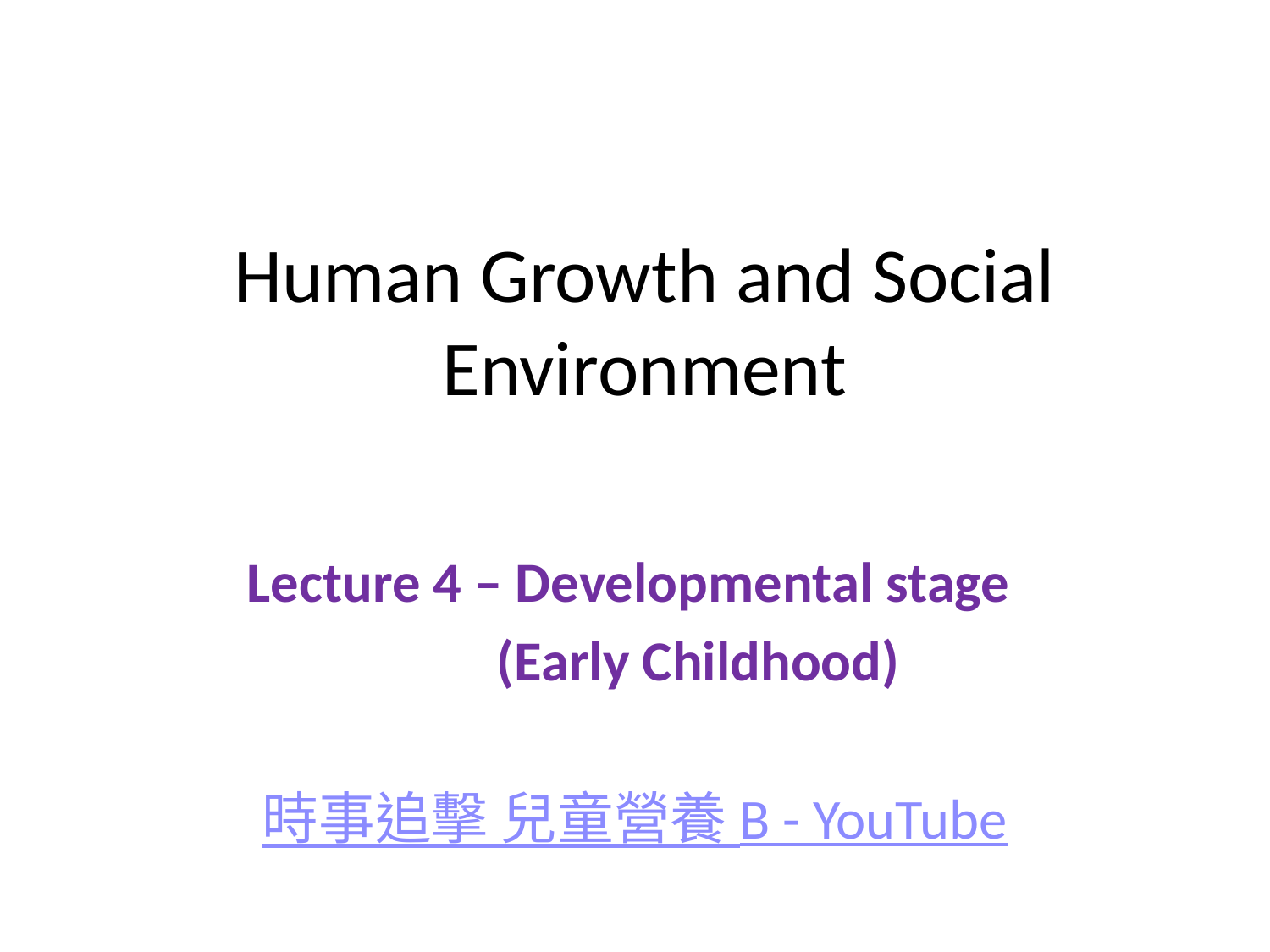

# Human Growth and Social Environment
Lecture 4 – Developmental stage
           (Early Childhood)

時事追擊 兒童營養 B - YouTube